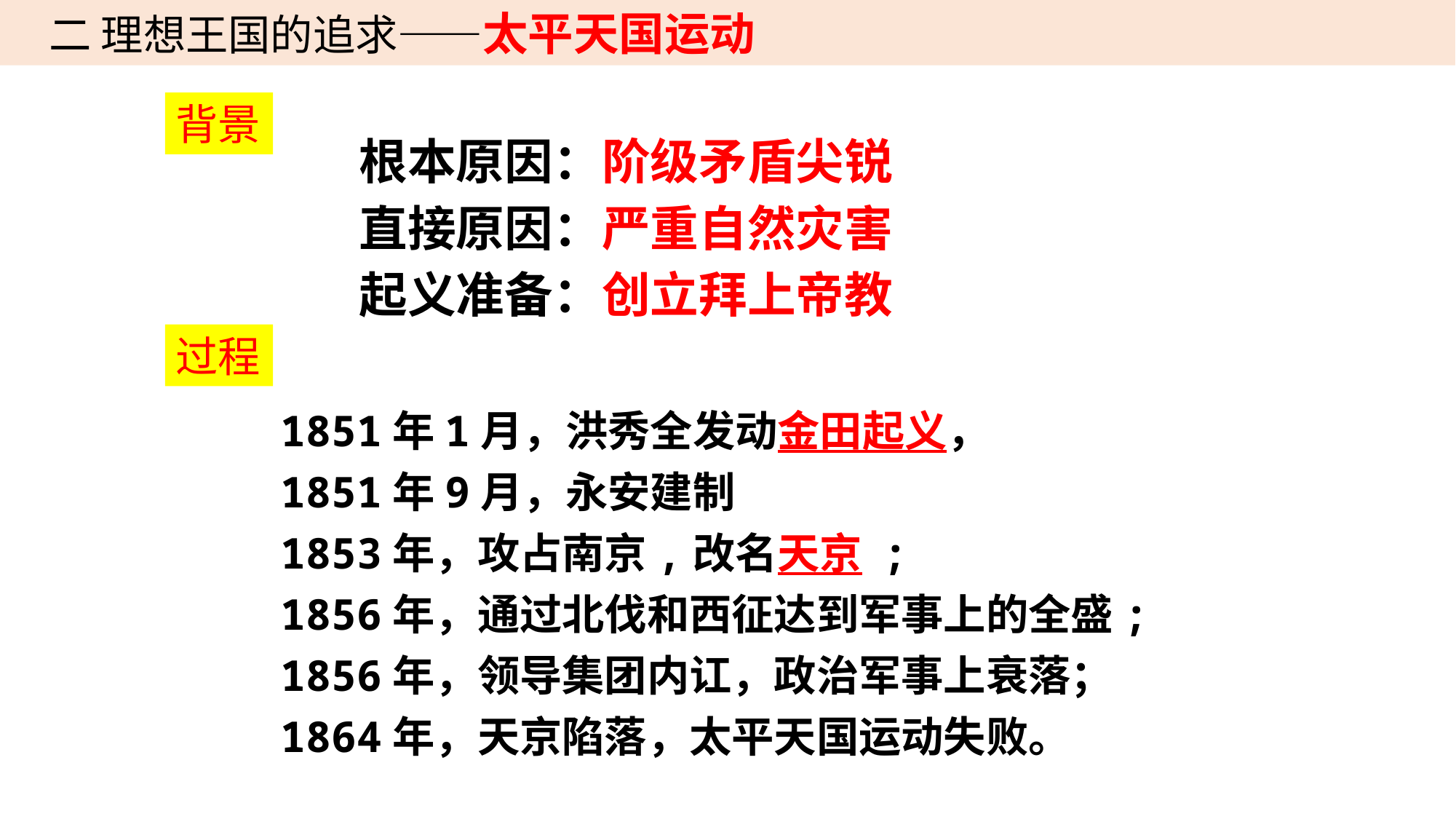

二 理想王国的追求——太平天国运动
背景
根本原因：阶级矛盾尖锐
直接原因：严重自然灾害
起义准备：创立拜上帝教
过程
1851年1月，洪秀全发动金田起义，
1851年9月，永安建制
1853年，攻占南京,改名天京 ;
1856年，通过北伐和西征达到军事上的全盛;
1856年，领导集团内讧，政治军事上衰落；
1864年，天京陷落，太平天国运动失败。